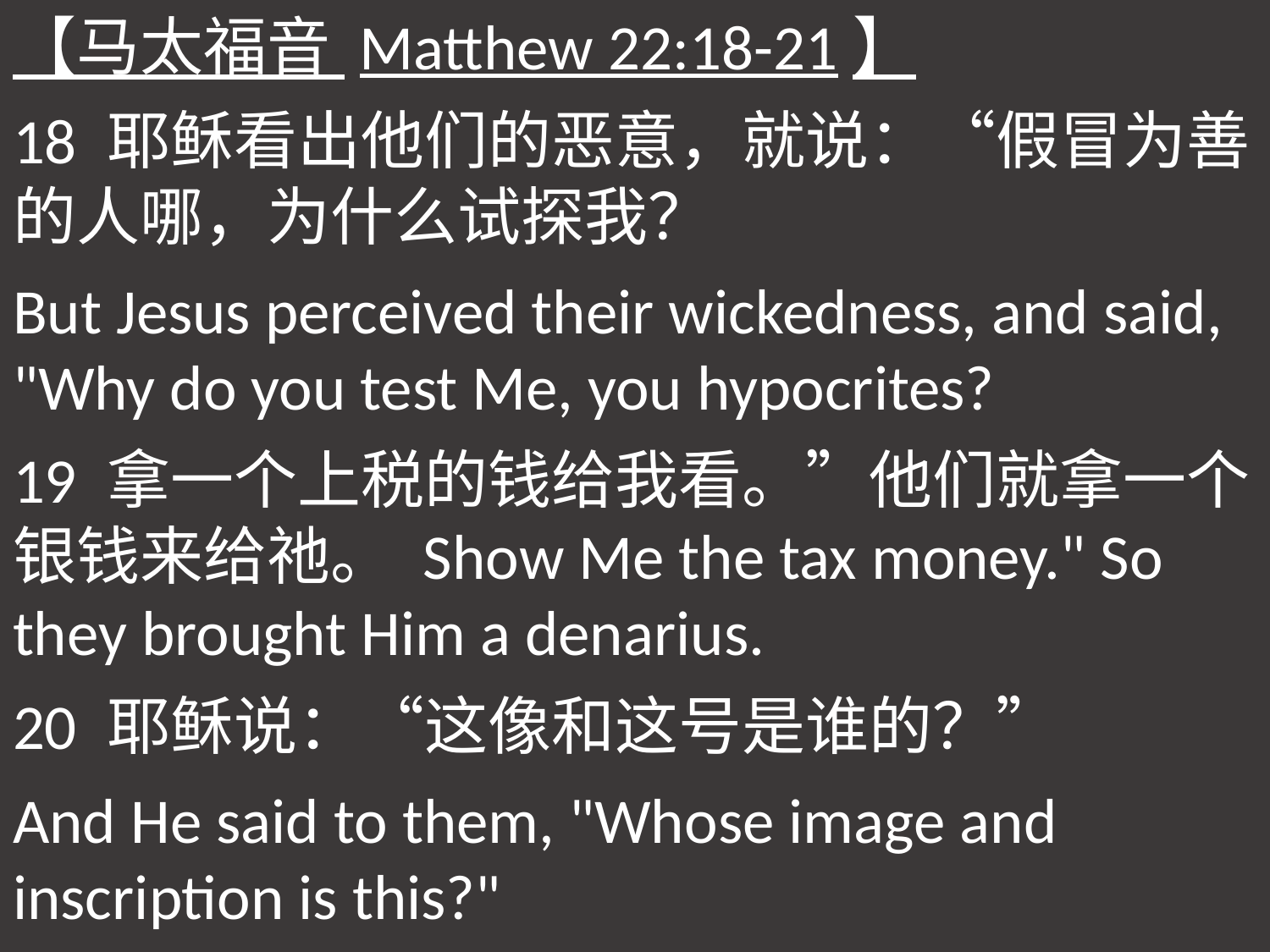

【马太福音 Matthew 22:18-21】
18 耶稣看出他们的恶意，就说：“假冒为善的人哪，为什么试探我？
But Jesus perceived their wickedness, and said, "Why do you test Me, you hypocrites?
19 拿一个上税的钱给我看。”他们就拿一个银钱来给祂。 Show Me the tax money." So they brought Him a denarius.
20 耶稣说：“这像和这号是谁的？”
And He said to them, "Whose image and inscription is this?"